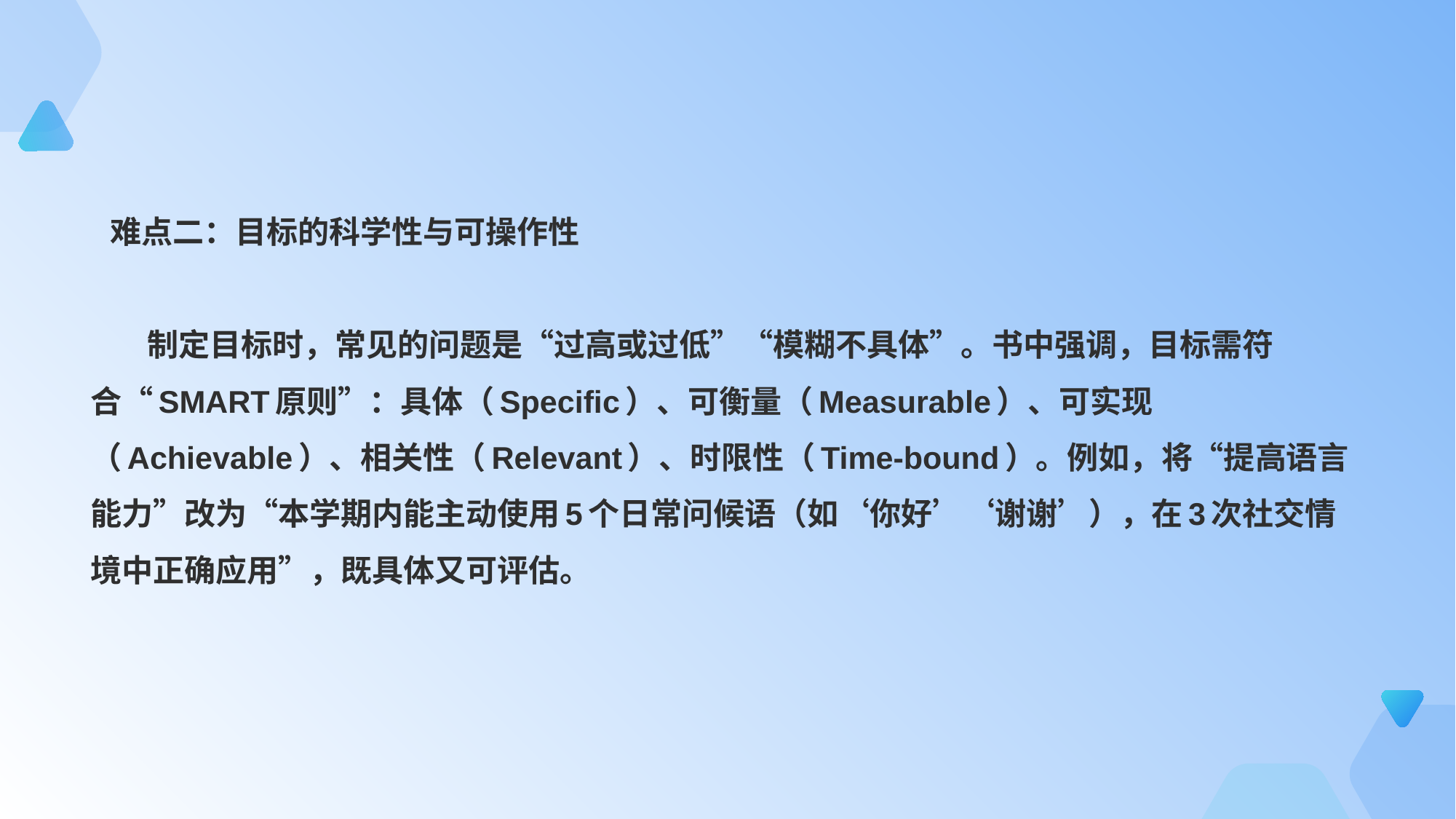

# 难点二：目标的科学性与可操作性 制定目标时，常见的问题是“过高或过低”“模糊不具体”。书中强调，目标需符合“SMART原则”：具体（Specific）、可衡量（Measurable）、可实现（Achievable）、相关性（Relevant）、时限性（Time-bound）。例如，将“提高语言能力”改为“本学期内能主动使用5个日常问候语（如‘你好’‘谢谢’），在3次社交情境中正确应用”，既具体又可评估。